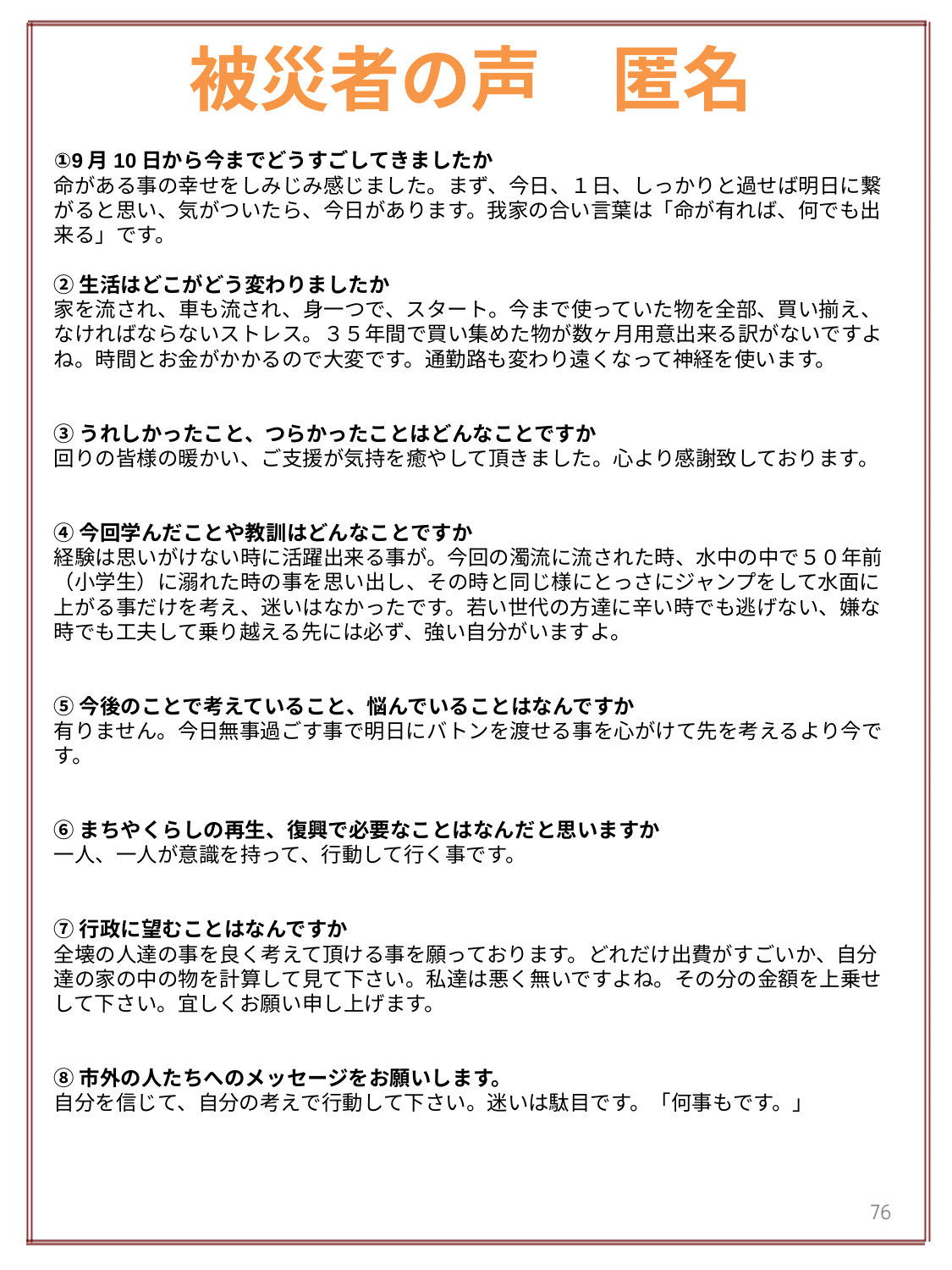

# 被災者の声　匿名
①9月10日から今までどうすごしてきましたか
命がある事の幸せをしみじみ感じました。まず、今日、１日、しっかりと過せば明日に繋がると思い、気がついたら、今日があります。我家の合い言葉は「命が有れば、何でも出来る」です。

②生活はどこがどう変わりましたか
家を流され、車も流され、身一つで、スタート。今まで使っていた物を全部、買い揃え、なければならないストレス。３５年間で買い集めた物が数ヶ月用意出来る訳がないですよね。時間とお金がかかるので大変です。通勤路も変わり遠くなって神経を使います。

③うれしかったこと、つらかったことはどんなことですか
回りの皆様の暖かい、ご支援が気持を癒やして頂きました。心より感謝致しております。

④今回学んだことや教訓はどんなことですか
経験は思いがけない時に活躍出来る事が。今回の濁流に流された時、水中の中で５０年前（小学生）に溺れた時の事を思い出し、その時と同じ様にとっさにジャンプをして水面に上がる事だけを考え、迷いはなかったです。若い世代の方達に辛い時でも逃げない、嫌な時でも工夫して乗り越える先には必ず、強い自分がいますよ。

⑤今後のことで考えていること、悩んでいることはなんですか
有りません。今日無事過ごす事で明日にバトンを渡せる事を心がけて先を考えるより今です。

⑥まちやくらしの再生、復興で必要なことはなんだと思いますか
一人、一人が意識を持って、行動して行く事です。

⑦行政に望むことはなんですか
全壊の人達の事を良く考えて頂ける事を願っております。どれだけ出費がすごいか、自分達の家の中の物を計算して見て下さい。私達は悪く無いですよね。その分の金額を上乗せして下さい。宜しくお願い申し上げます。

⑧市外の人たちへのメッセージをお願いします。
自分を信じて、自分の考えで行動して下さい。迷いは駄目です。「何事もです。」

76